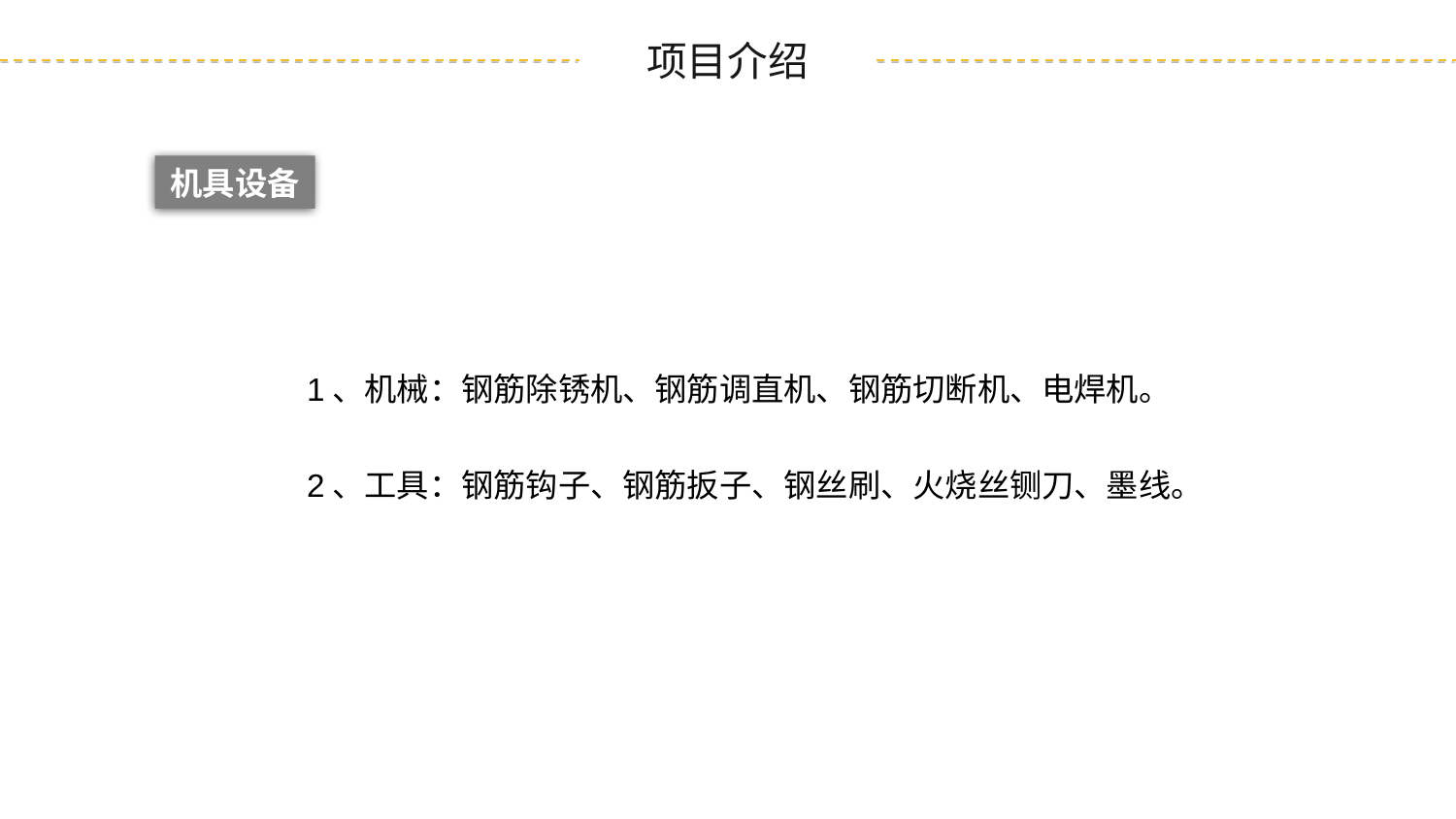

机具设备
1、机械：钢筋除锈机、钢筋调直机、钢筋切断机、电焊机。
2、工具：钢筋钩子、钢筋扳子、钢丝刷、火烧丝铡刀、墨线。